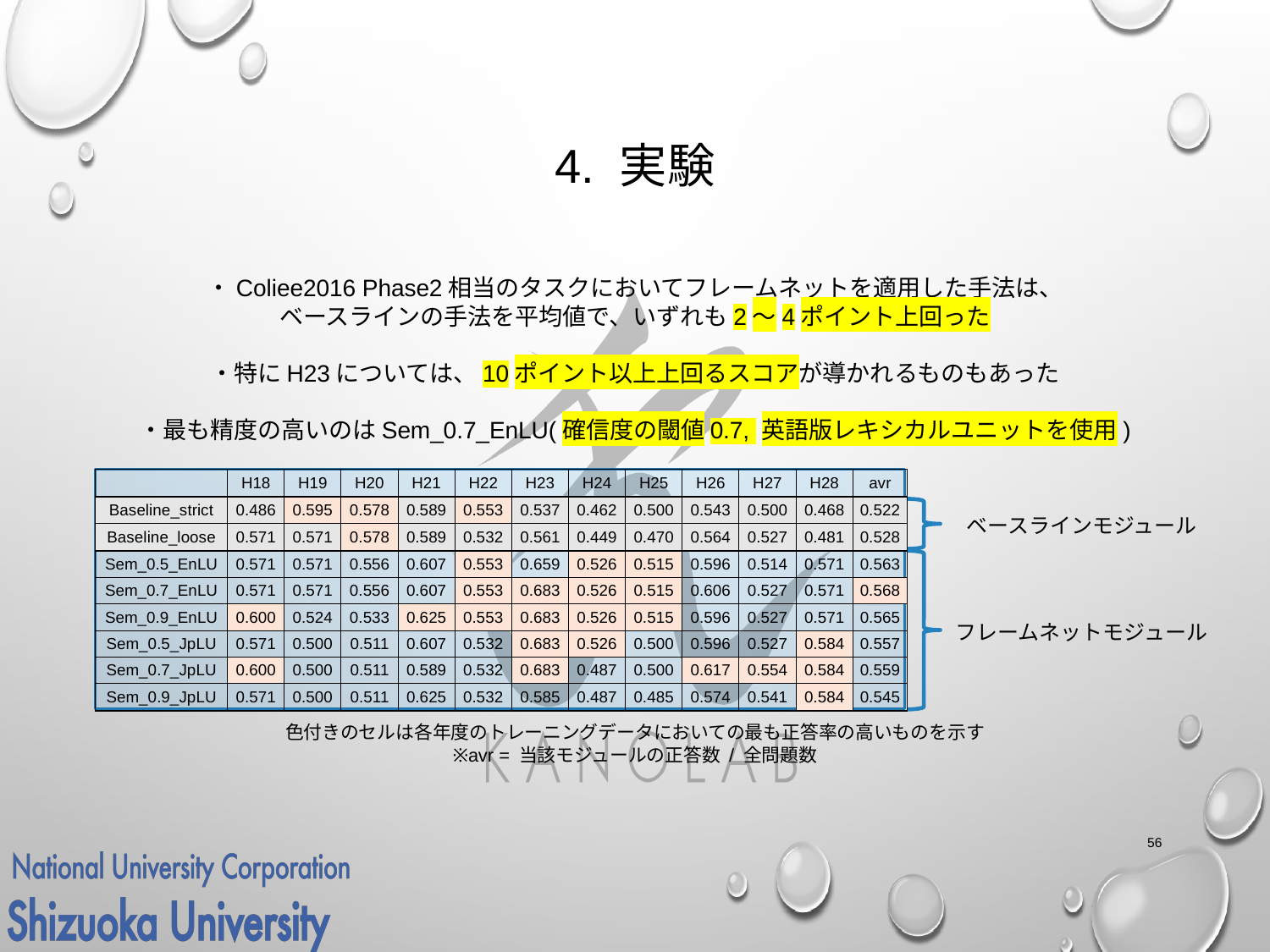

# 4. 実験
・Coliee2016 Phase2相当のタスクにおいてフレームネットを適用した手法は、
ベースラインの手法を平均値で、いずれも2〜4ポイント上回った

・特にH23については、10ポイント以上上回るスコアが導かれるものもあった

・最も精度の高いのはSem_0.7_EnLU(確信度の閾値0.7, 英語版レキシカルユニットを使用)
|  | H18 | H19 | H20 | H21 | H22 | H23 | H24 | H25 | H26 | H27 | H28 | avr |
| --- | --- | --- | --- | --- | --- | --- | --- | --- | --- | --- | --- | --- |
| Baseline\_strict | 0.486 | 0.595 | 0.578 | 0.589 | 0.553 | 0.537 | 0.462 | 0.500 | 0.543 | 0.500 | 0.468 | 0.522 |
| Baseline\_loose | 0.571 | 0.571 | 0.578 | 0.589 | 0.532 | 0.561 | 0.449 | 0.470 | 0.564 | 0.527 | 0.481 | 0.528 |
| Sem\_0.5\_EnLU | 0.571 | 0.571 | 0.556 | 0.607 | 0.553 | 0.659 | 0.526 | 0.515 | 0.596 | 0.514 | 0.571 | 0.563 |
| Sem\_0.7\_EnLU | 0.571 | 0.571 | 0.556 | 0.607 | 0.553 | 0.683 | 0.526 | 0.515 | 0.606 | 0.527 | 0.571 | 0.568 |
| Sem\_0.9\_EnLU | 0.600 | 0.524 | 0.533 | 0.625 | 0.553 | 0.683 | 0.526 | 0.515 | 0.596 | 0.527 | 0.571 | 0.565 |
| Sem\_0.5\_JpLU | 0.571 | 0.500 | 0.511 | 0.607 | 0.532 | 0.683 | 0.526 | 0.500 | 0.596 | 0.527 | 0.584 | 0.557 |
| Sem\_0.7\_JpLU | 0.600 | 0.500 | 0.511 | 0.589 | 0.532 | 0.683 | 0.487 | 0.500 | 0.617 | 0.554 | 0.584 | 0.559 |
| Sem\_0.9\_JpLU | 0.571 | 0.500 | 0.511 | 0.625 | 0.532 | 0.585 | 0.487 | 0.485 | 0.574 | 0.541 | 0.584 | 0.545 |

ベースラインモジュール

フレームネットモジュール
色付きのセルは各年度のトレーニングデータにおいての最も正答率の高いものを示す
※avr = 当該モジュールの正答数 / 全問題数
56